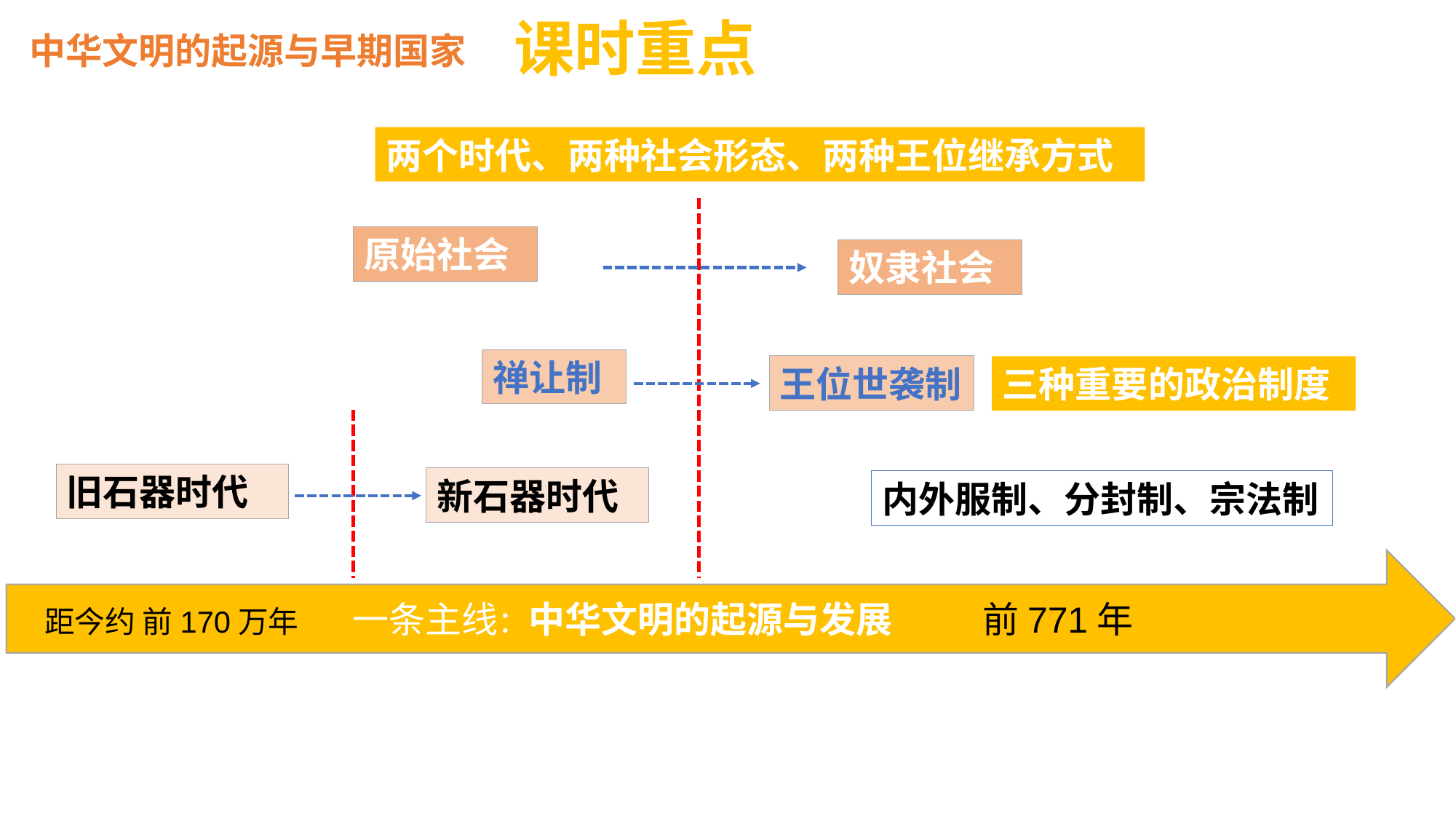

中华文明的起源与早期国家
课时重点
两个时代、两种社会形态、两种王位继承方式
原始社会
奴隶社会
禅让制
王位世袭制
三种重要的政治制度
旧石器时代
新石器时代
内外服制、分封制、宗法制
   距今约 前170万年        一条主线：中华文明的起源与发展           前771年